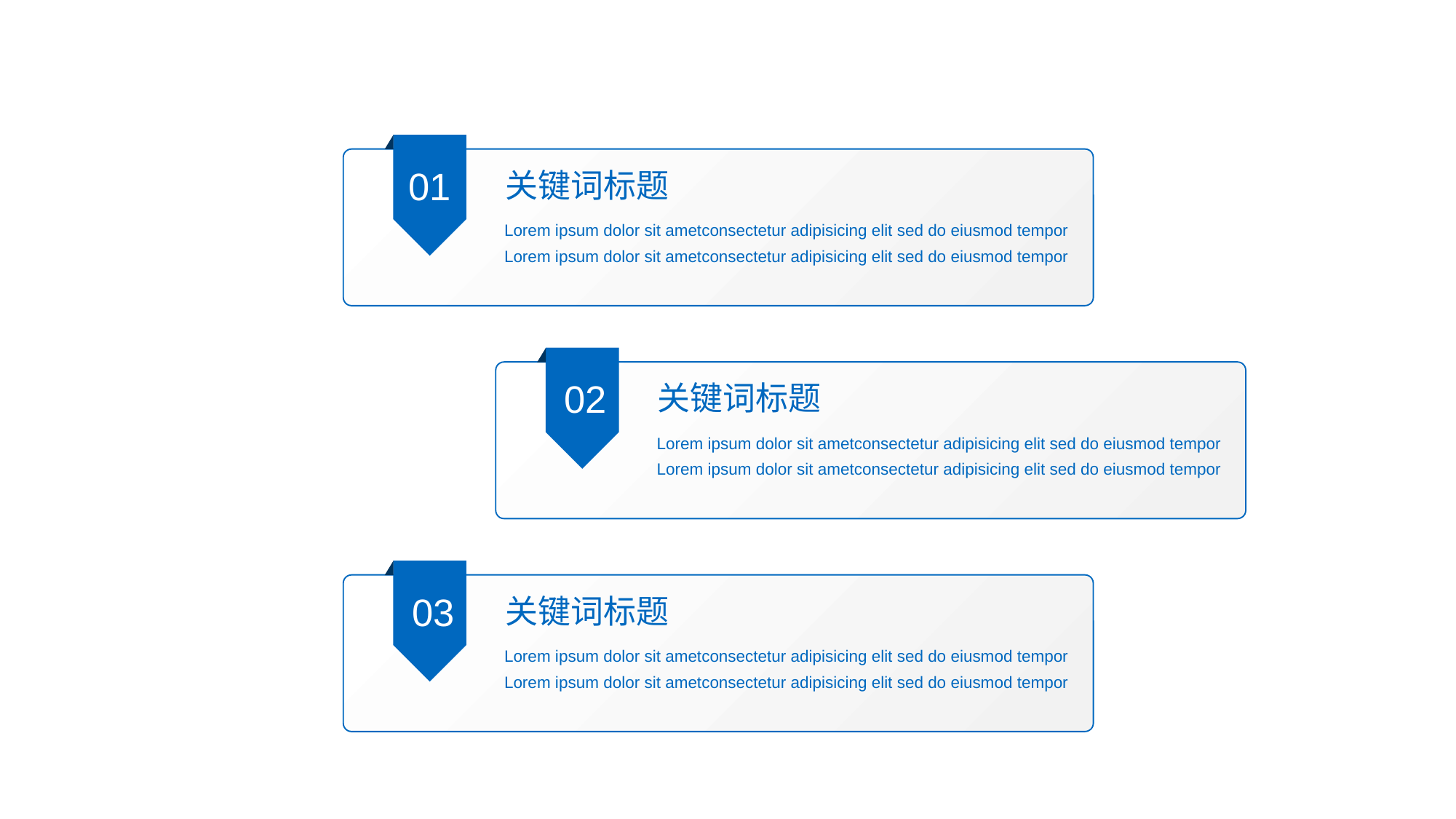

01
关键词标题
Lorem ipsum dolor sit ametconsectetur adipisicing elit sed do eiusmod tempor Lorem ipsum dolor sit ametconsectetur adipisicing elit sed do eiusmod tempor

02
关键词标题
Lorem ipsum dolor sit ametconsectetur adipisicing elit sed do eiusmod tempor Lorem ipsum dolor sit ametconsectetur adipisicing elit sed do eiusmod tempor

03
关键词标题
Lorem ipsum dolor sit ametconsectetur adipisicing elit sed do eiusmod tempor Lorem ipsum dolor sit ametconsectetur adipisicing elit sed do eiusmod tempor